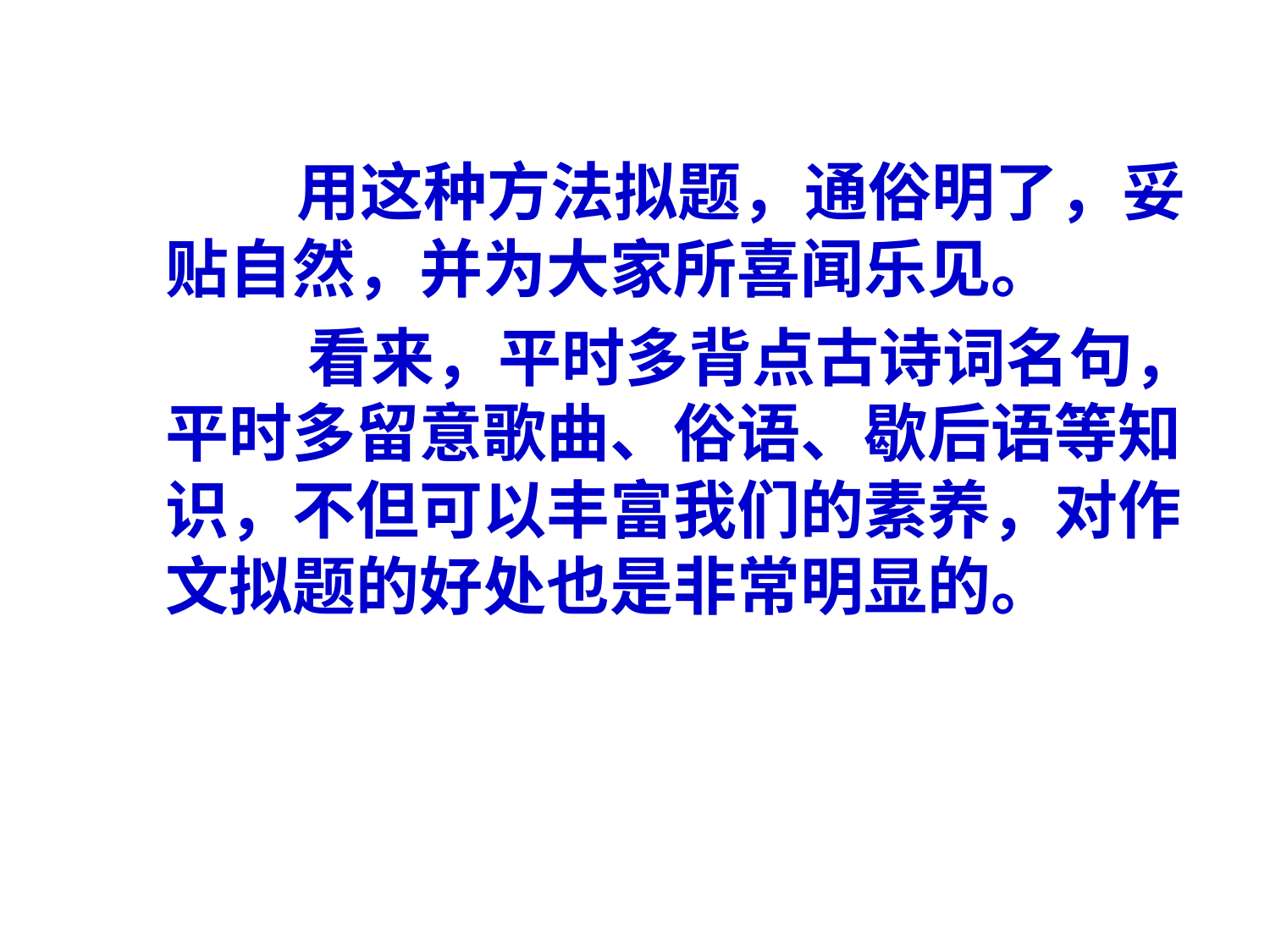

用这种方法拟题，通俗明了，妥贴自然，并为大家所喜闻乐见。
　　　看来，平时多背点古诗词名句，平时多留意歌曲、俗语、歇后语等知识，不但可以丰富我们的素养，对作文拟题的好处也是非常明显的。